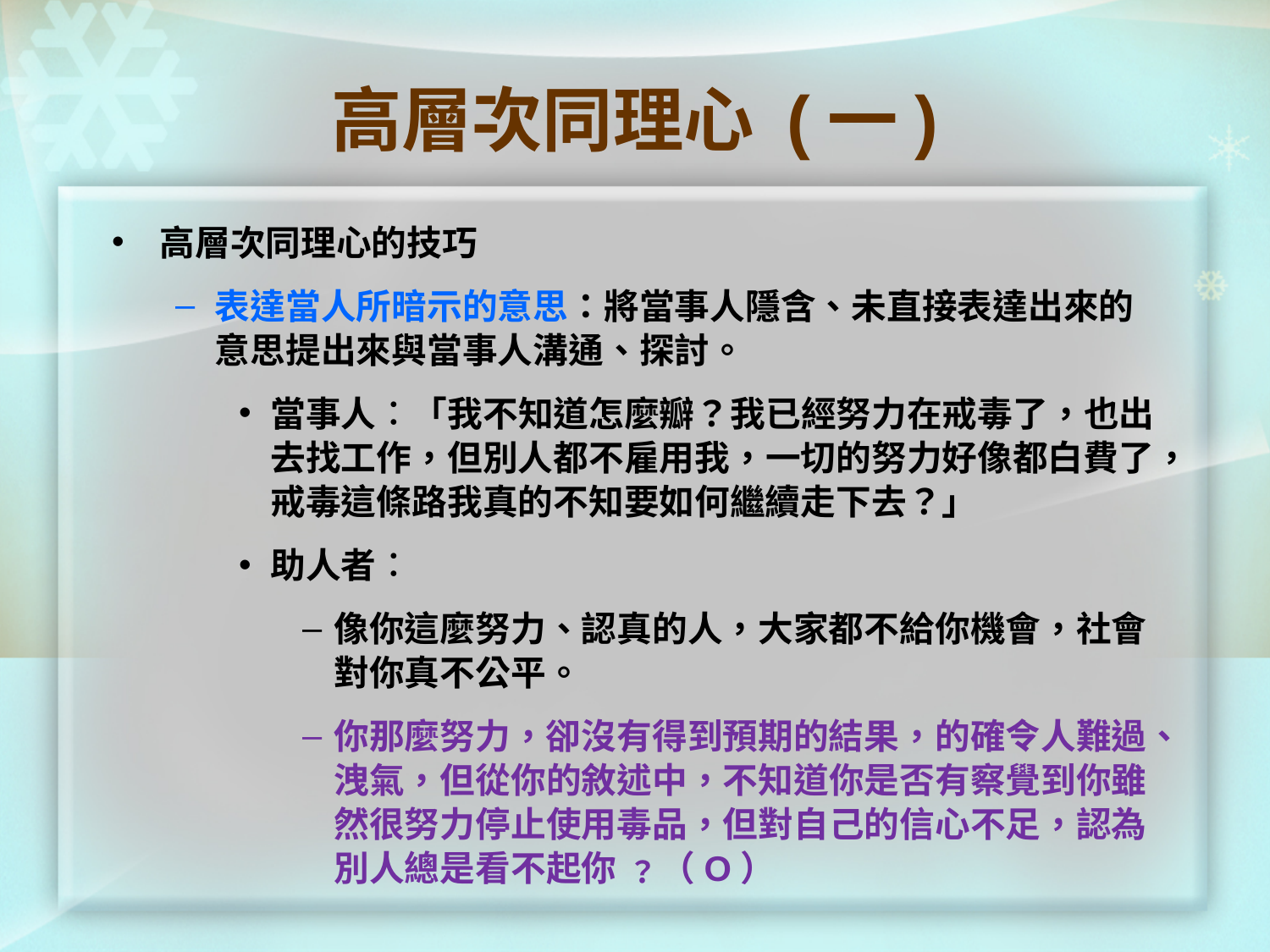

# 高層次同理心 (一)
高層次同理心的技巧
表達當人所暗示的意思：將當事人隱含、未直接表達出來的意思提出來與當事人溝通、探討。
當事人︰「我不知道怎麼瓣？我已經努力在戒毒了，也出去找工作，但別人都不雇用我，一切的努力好像都白費了，戒毒這條路我真的不知要如何繼續走下去？」
助人者︰
像你這麼努力、認真的人，大家都不給你機會，社會對你真不公平。
你那麼努力，卻沒有得到預期的結果，的確令人難過、洩氣，但從你的敘述中，不知道你是否有察覺到你雖然很努力停止使用毒品，但對自己的信心不足，認為別人總是看不起你 ﹖（O）